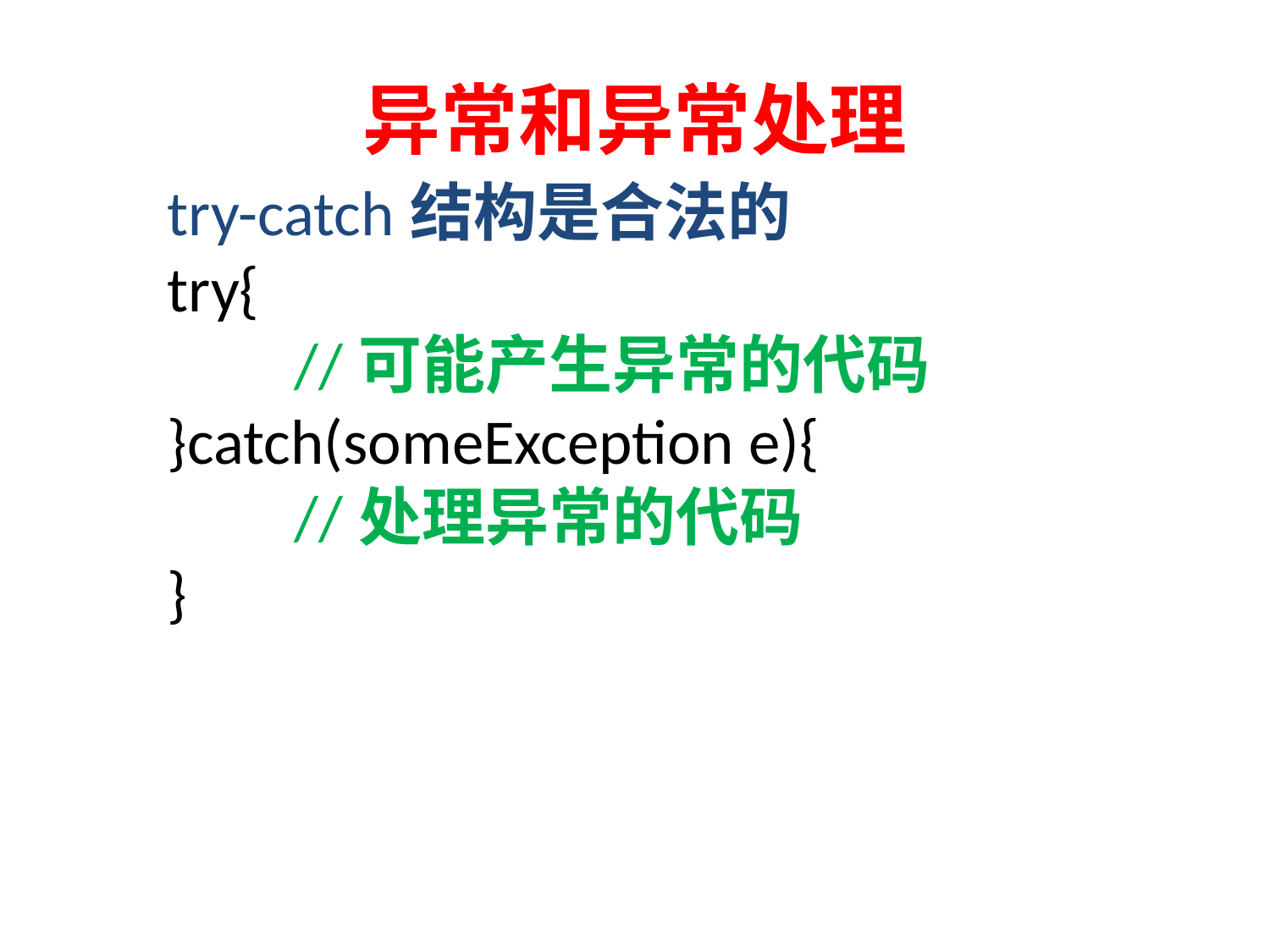

# 异常和异常处理
try-catch结构是合法的
try{
	//可能产生异常的代码
}catch(someException e){
	//处理异常的代码
}